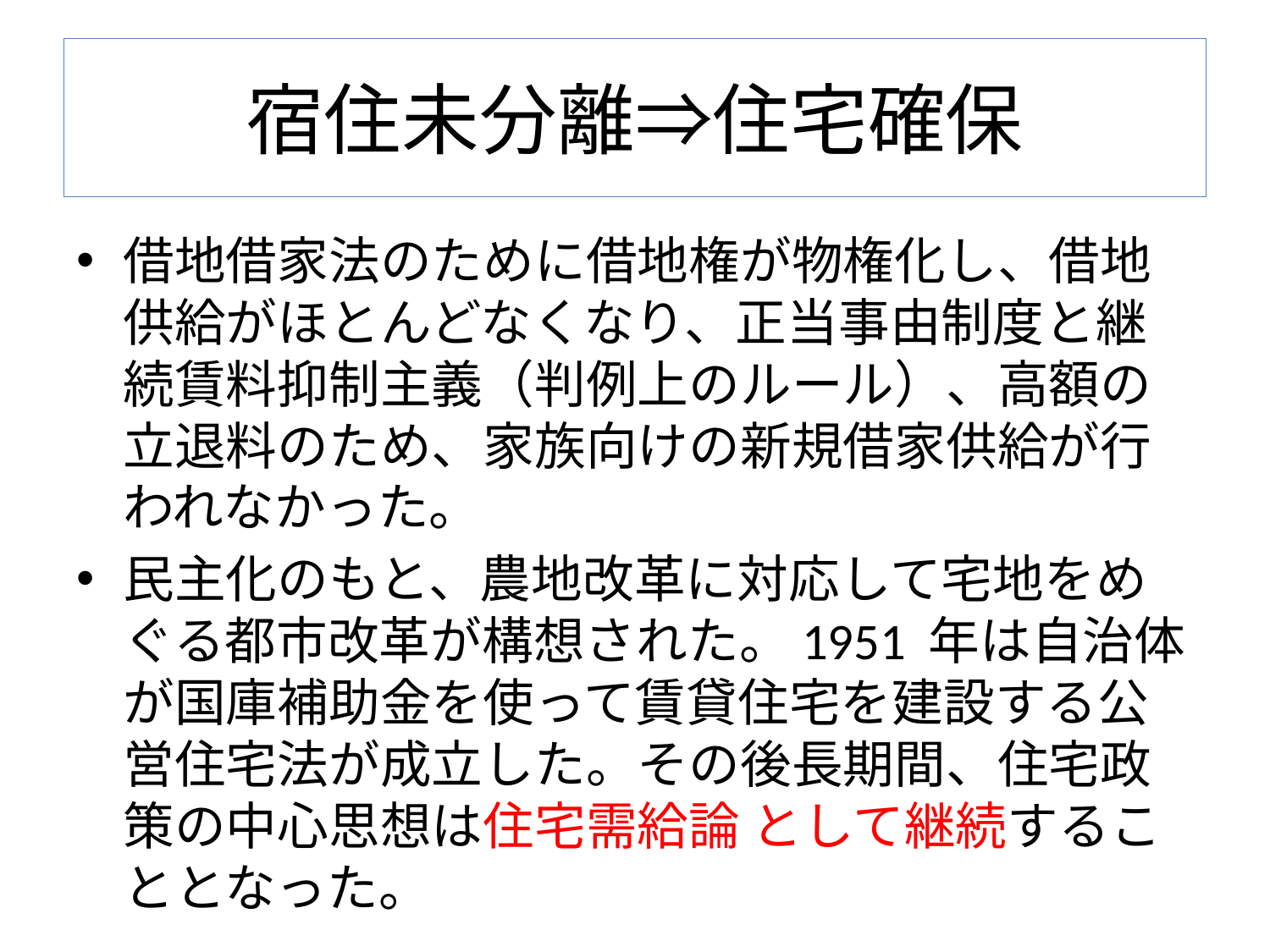

# 宿住未分離⇒住宅確保
借地借家法のために借地権が物権化し、借地供給がほとんどなくなり、正当事由制度と継続賃料抑制主義（判例上のルール）、高額の立退料のため、家族向けの新規借家供給が行われなかった。
民主化のもと、農地改革に対応して宅地をめぐる都市改革が構想された。1951 年は自治体が国庫補助金を使って賃貸住宅を建設する公営住宅法が成立した。その後長期間、住宅政策の中心思想は住宅需給論 として継続することとなった。